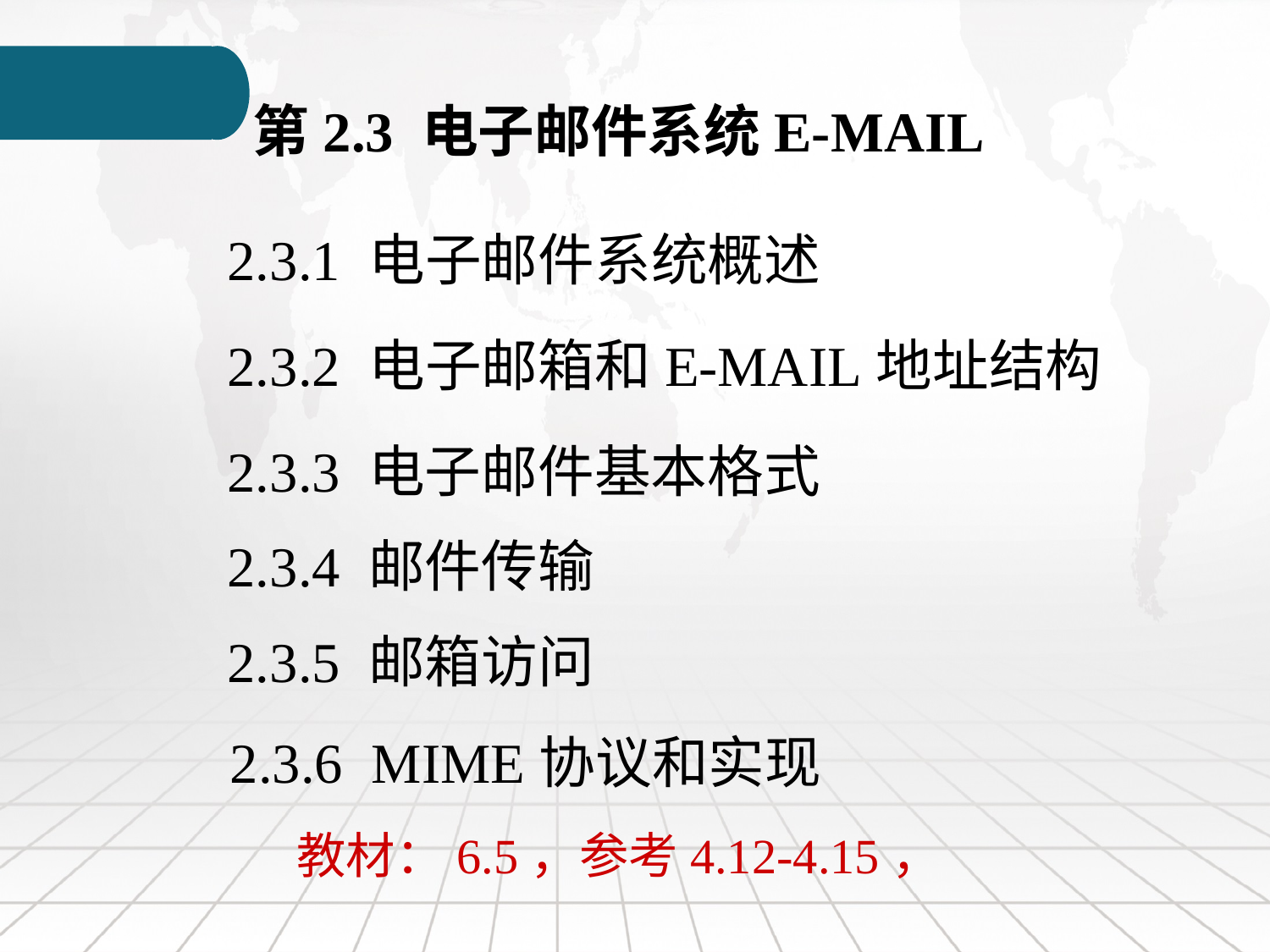

第2.3 电子邮件系统E-MAIL
2.3.1 电子邮件系统概述
2.3.2 电子邮箱和E-MAIL地址结构
2.3.3 电子邮件基本格式
2.3.4 邮件传输
2.3.5 邮箱访问
2.3.6  MIME协议和实现
教材：6.5，参考4.12-4.15，